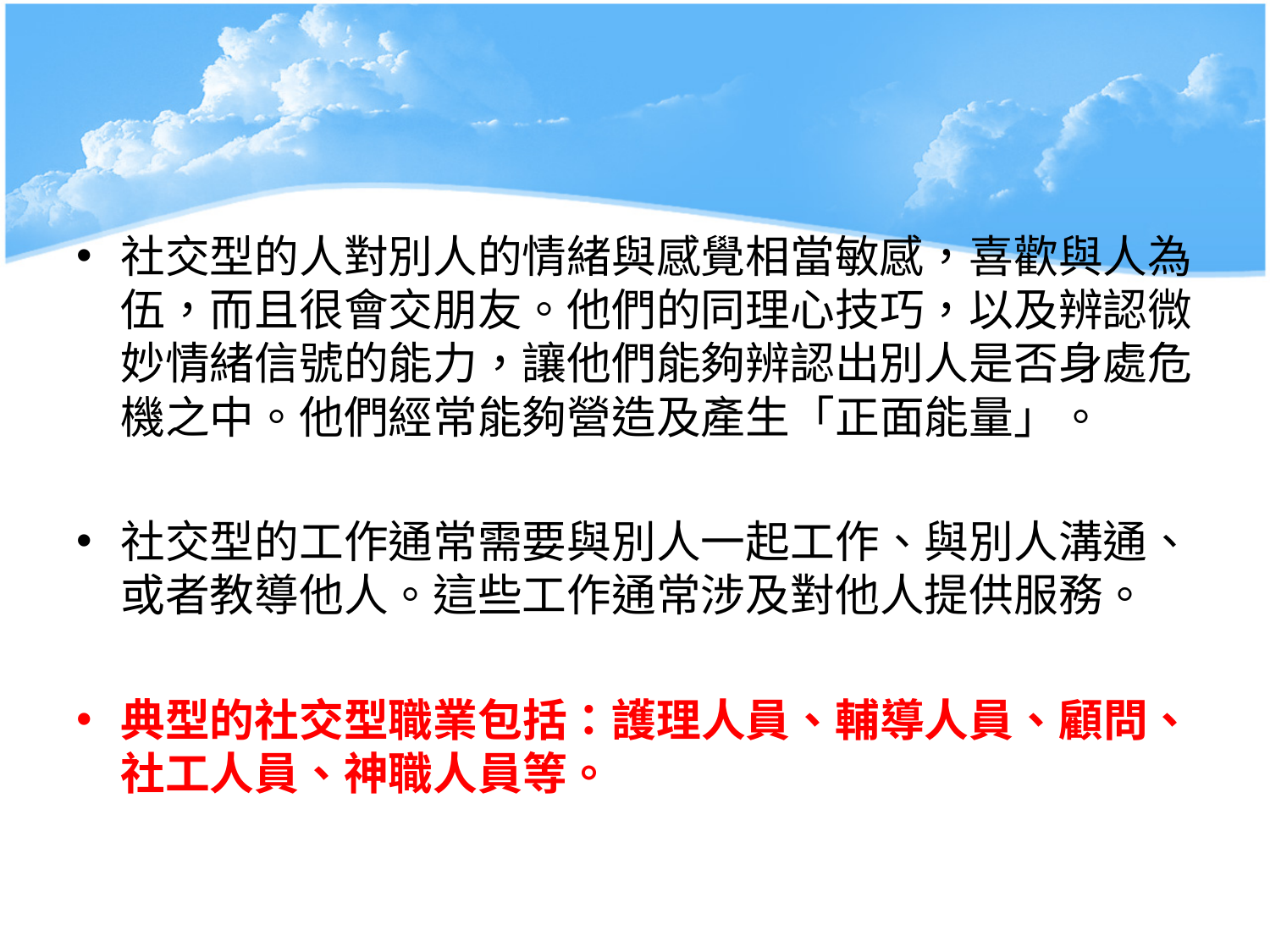

#
社交型的人對別人的情緒與感覺相當敏感，喜歡與人為伍，而且很會交朋友。他們的同理心技巧，以及辨認微妙情緒信號的能力，讓他們能夠辨認出別人是否身處危機之中。他們經常能夠營造及產生「正面能量」。

社交型的工作通常需要與別人一起工作、與別人溝通、或者教導他人。這些工作通常涉及對他人提供服務。

典型的社交型職業包括：護理人員、輔導人員、顧問、社工人員、神職人員等。